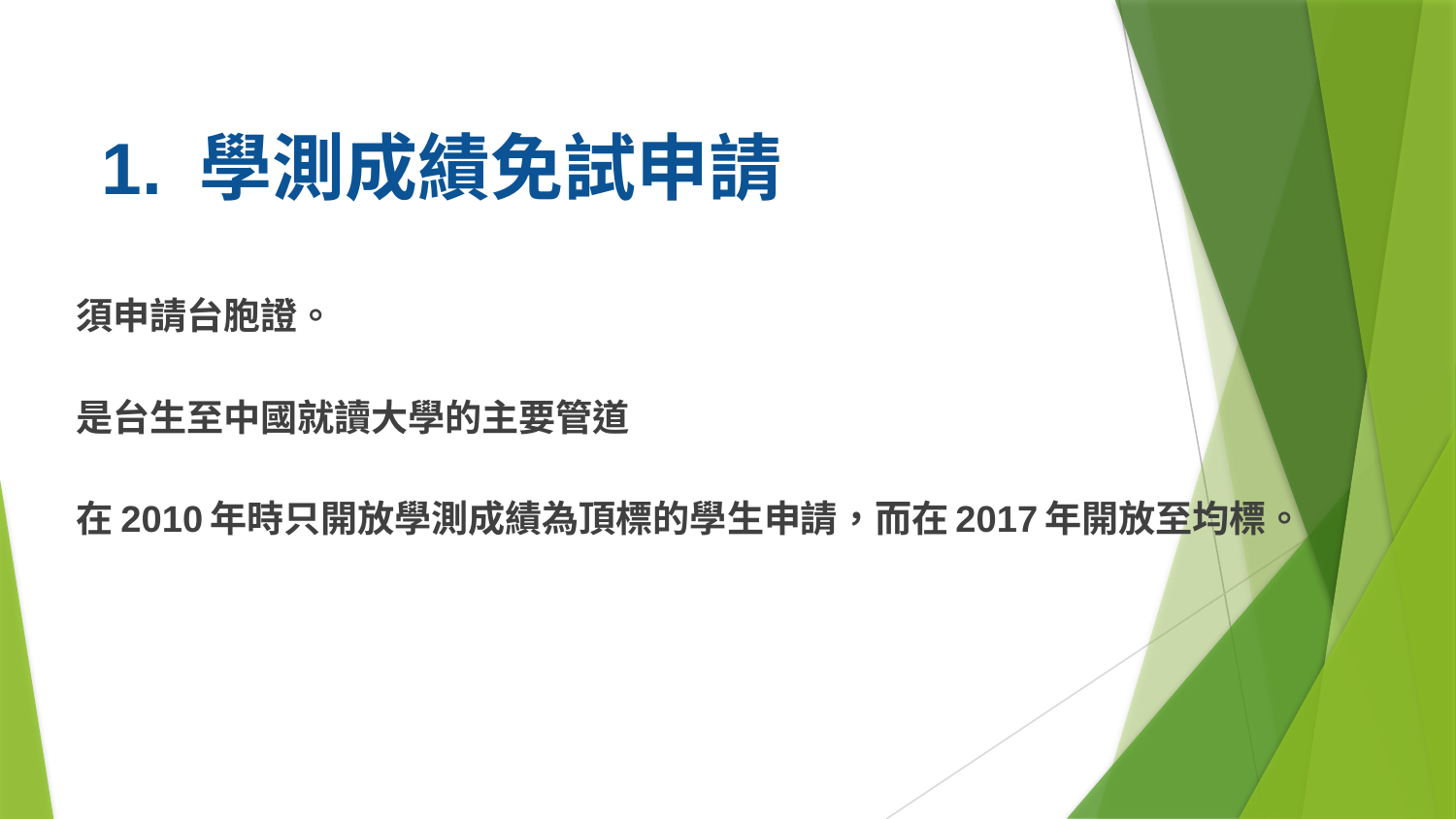

# 1. 學測成績免試申請

須申請台胞證。

是台生至中國就讀大學的主要管道

在2010年時只開放學測成績為頂標的學生申請，而在2017年開放至均標。